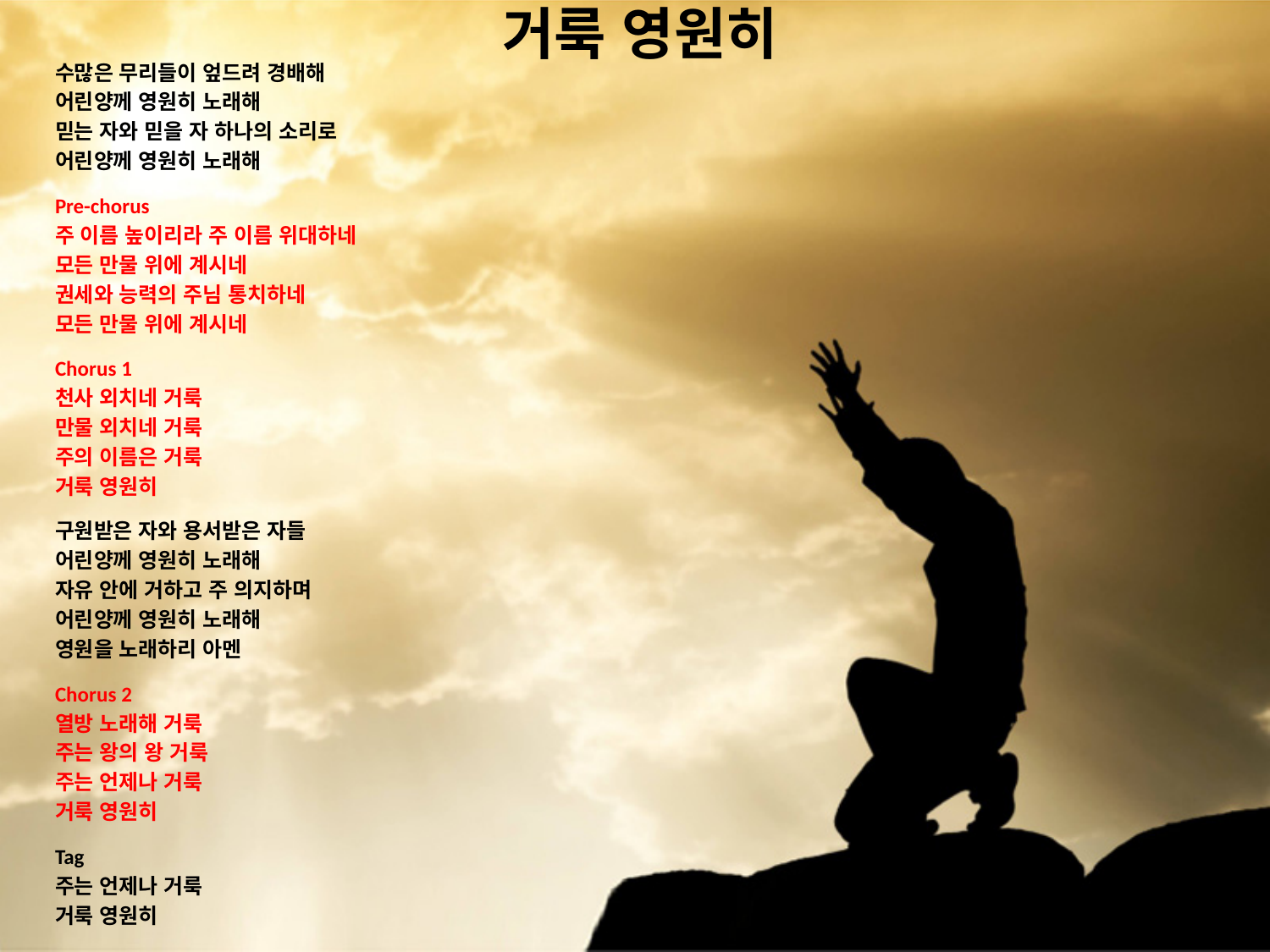

# 거룩 영원히
수많은 무리들이 엎드려 경배해
어린양께 영원히 노래해
믿는 자와 믿을 자 하나의 소리로
어린양께 영원히 노래해

Pre-chorus
주 이름 높이리라 주 이름 위대하네
모든 만물 위에 계시네
권세와 능력의 주님 통치하네
모든 만물 위에 계시네

Chorus 1
천사 외치네 거룩
만물 외치네 거룩
주의 이름은 거룩
거룩 영원히

구원받은 자와 용서받은 자들
어린양께 영원히 노래해
자유 안에 거하고 주 의지하며
어린양께 영원히 노래해
영원을 노래하리 아멘

Chorus 2
열방 노래해 거룩
주는 왕의 왕 거룩
주는 언제나 거룩
거룩 영원히

Tag
주는 언제나 거룩
거룩 영원히